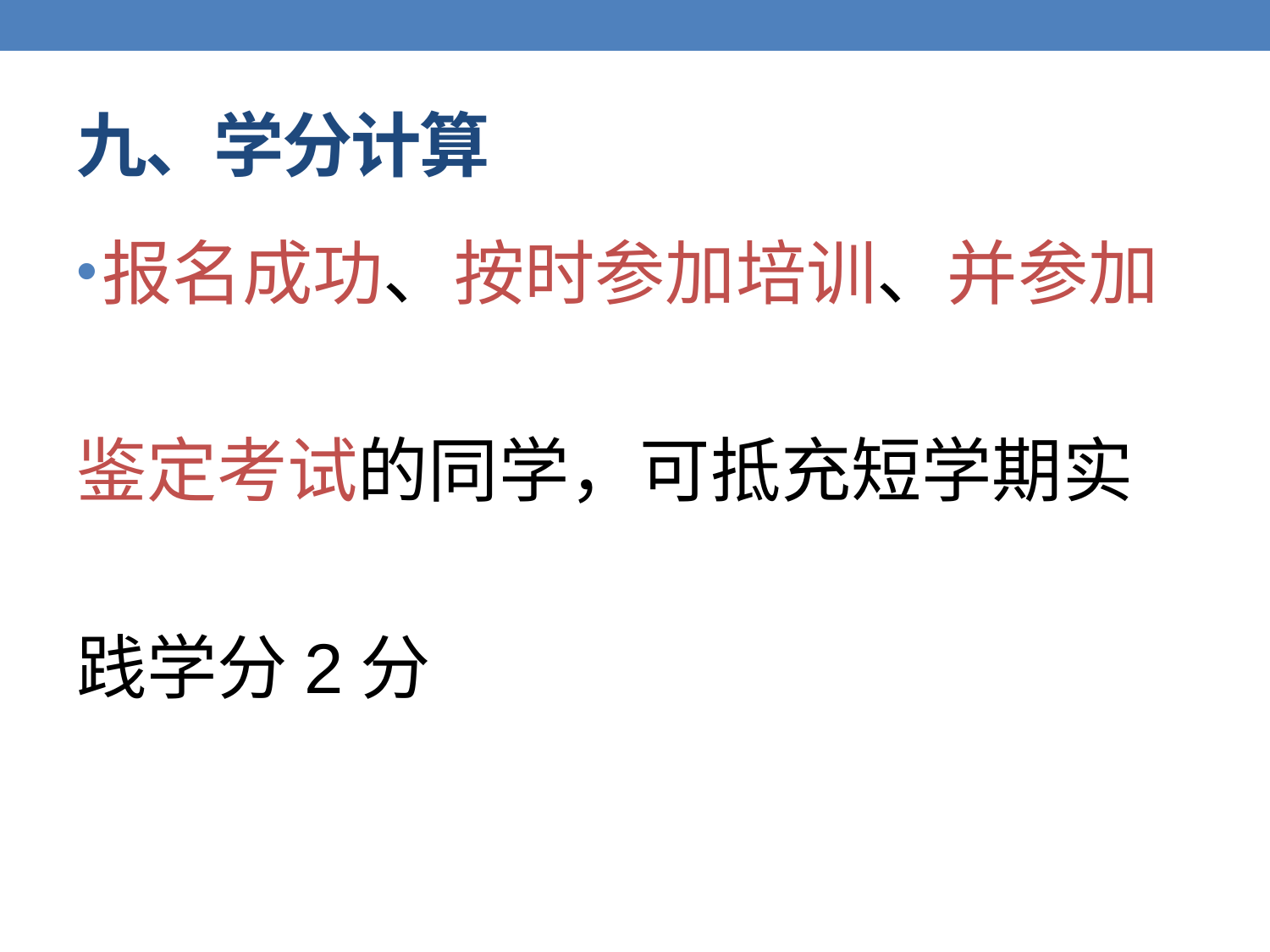

# 九、学分计算
报名成功、按时参加培训、并参加

鉴定考试的同学，可抵充短学期实

践学分2分